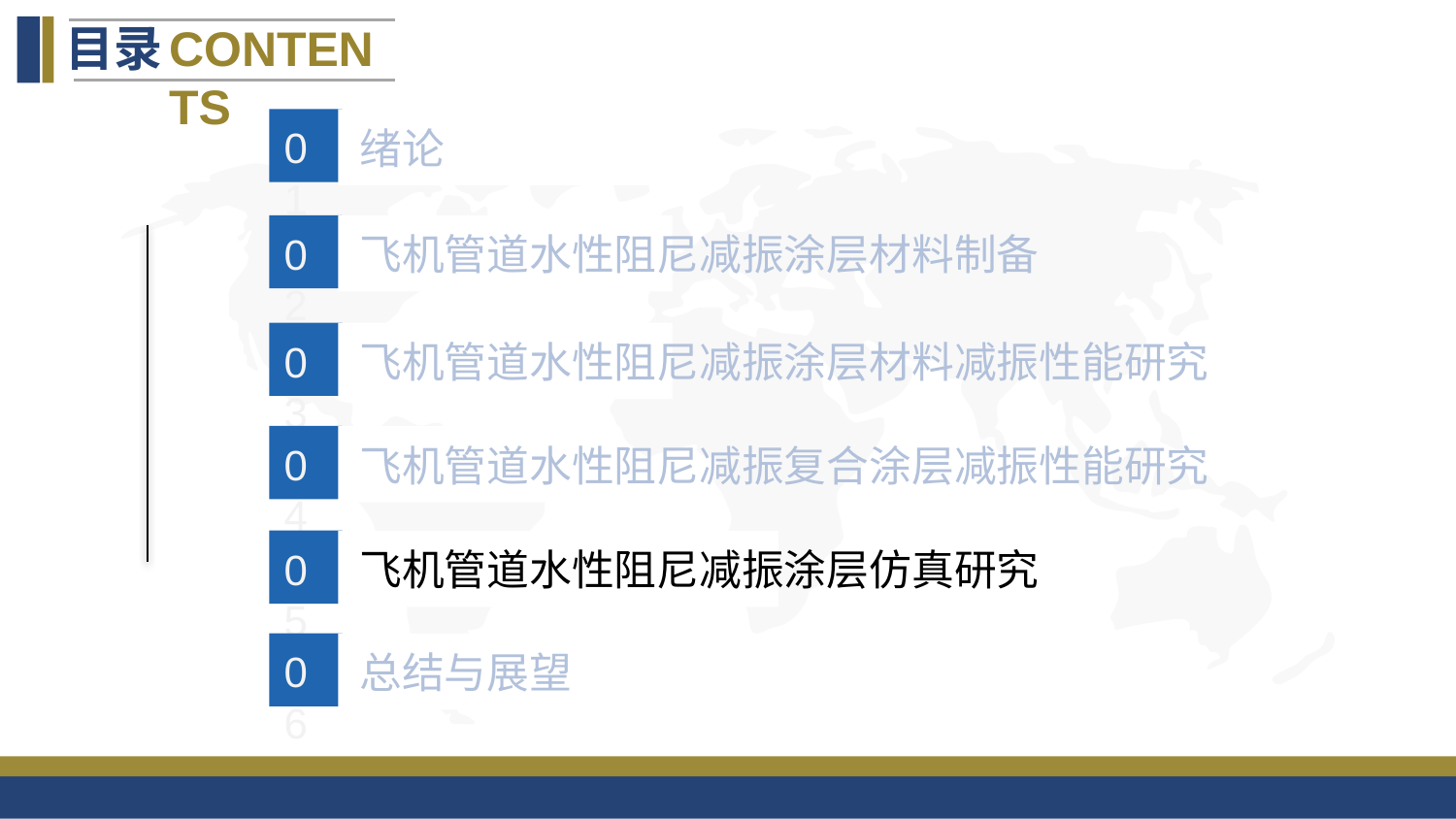

目录
CONTENTS

01
绪论

02
飞机管道水性阻尼减振涂层材料制备

03
飞机管道水性阻尼减振涂层材料减振性能研究

04
飞机管道水性阻尼减振复合涂层减振性能研究

05
飞机管道水性阻尼减振涂层仿真研究

06
总结与展望